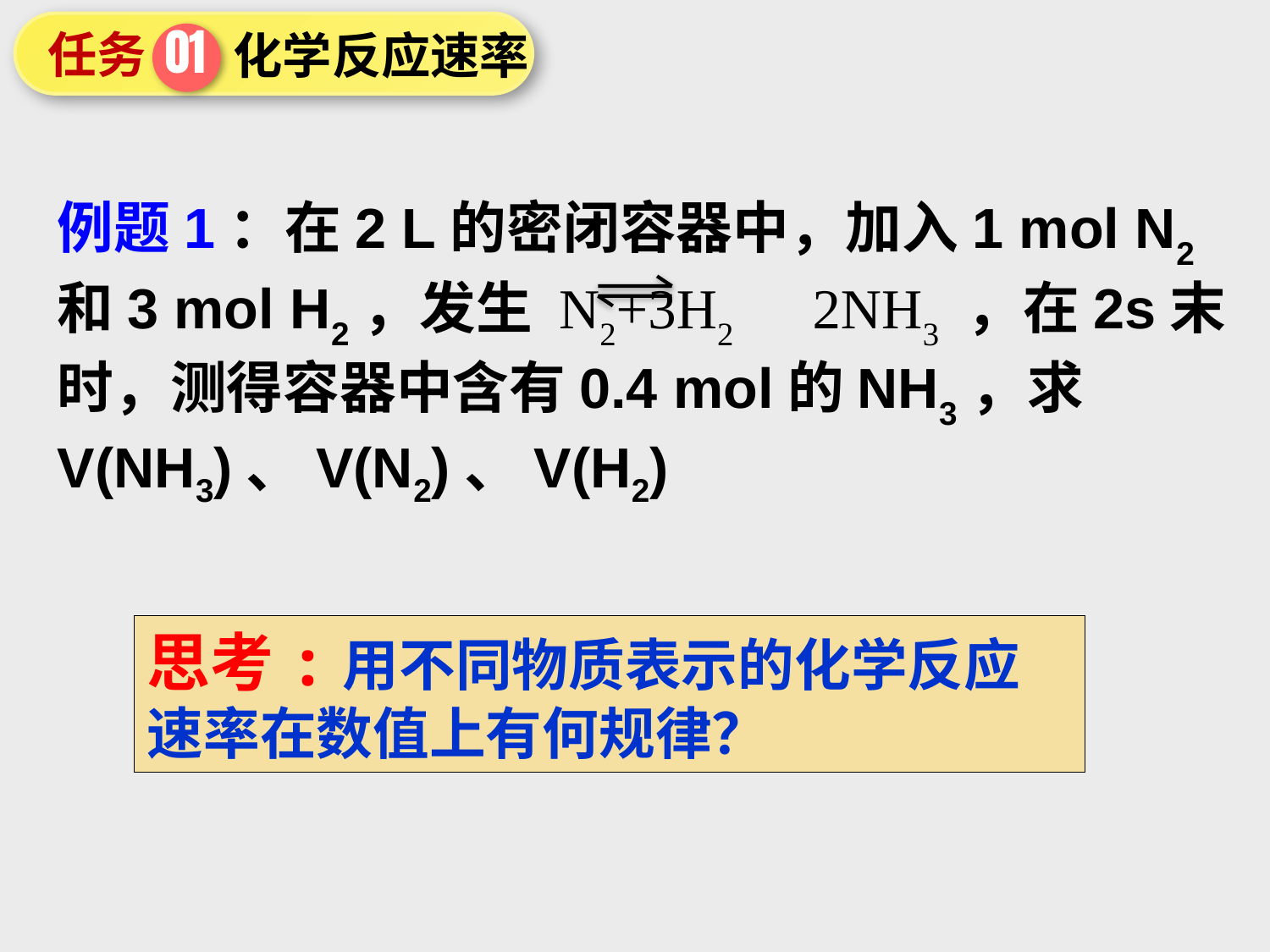

任务
01

化学反应速率
例题1：在2 L的密闭容器中，加入1 mol N2和3 mol H2，发生 N2+3H2      2NH3 ，在2s末时，测得容器中含有0.4 mol的NH3，求V(NH3)、V(N2)、V(H2)

思考:用不同物质表示的化学反应速率在数值上有何规律？